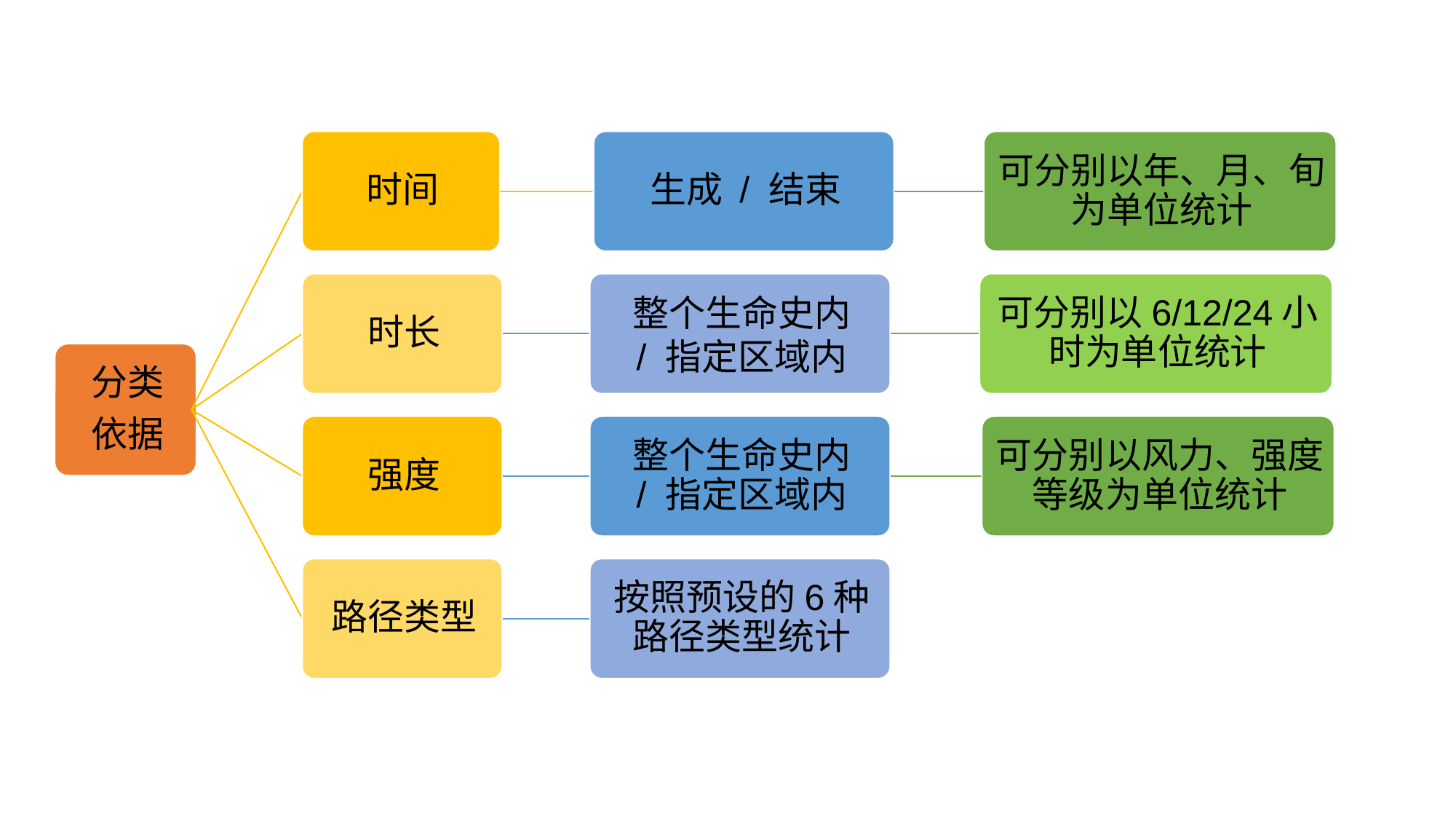

分类
依据

时间

生成 / 结束

可分别以年、月、旬为单位统计

时长

整个生命史内
/ 指定区域内

可分别以6/12/24小时为单位统计

强度

整个生命史内
/ 指定区域内

可分别以风力、强度等级为单位统计

路径类型

按照预设的6种
路径类型统计